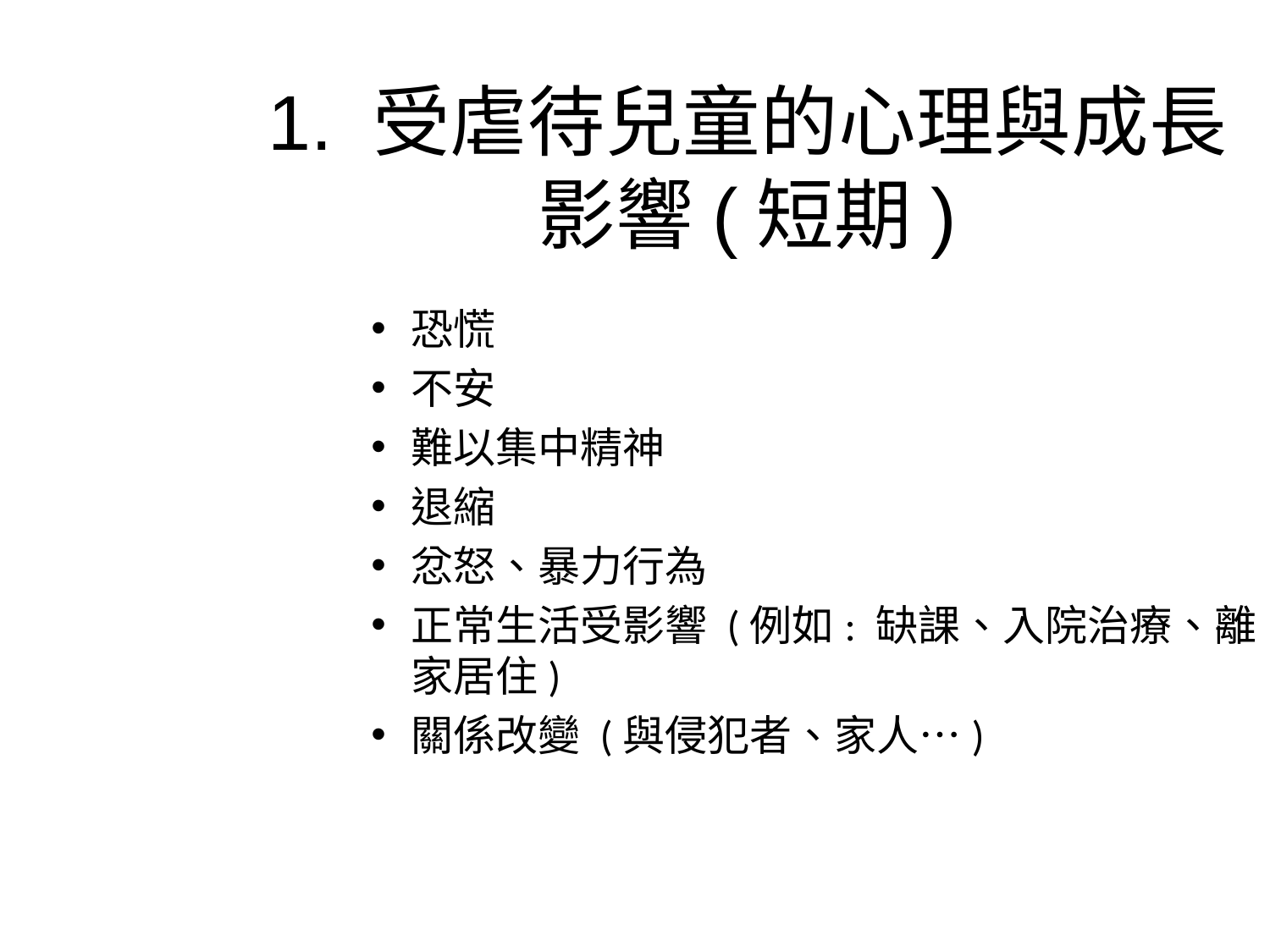

1. 受虐待兒童的心理與成長影響(短期)
恐慌
不安
難以集中精神
退縮
忿怒、暴力行為
正常生活受影響 (例如: 缺課、入院治療、離家居住)
關係改變 (與侵犯者、家人…)